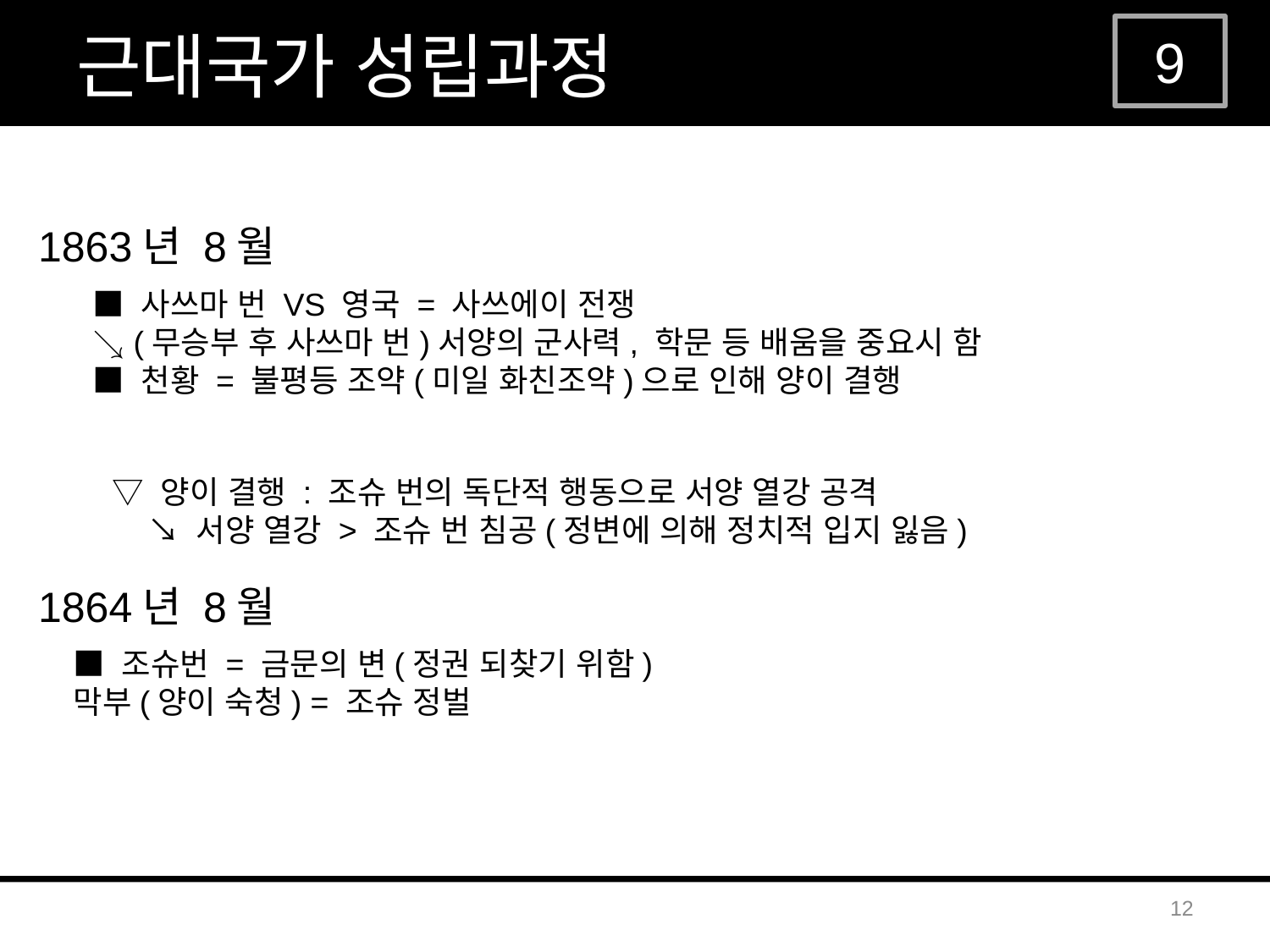

근대국가 성립과정
9
1863년 8월
■ 사쓰마 번 VS 영국 = 사쓰에이 전쟁
↘ (무승부 후 사쓰마 번)서양의 군사력, 학문 등 배움을 중요시 함
■ 천황 = 불평등 조약(미일 화친조약)으로 인해 양이 결행
▽ 양이 결행 : 조슈 번의 독단적 행동으로 서양 열강 공격
    ↘ 서양 열강 > 조슈 번 침공(정변에 의해 정치적 입지 잃음)
1864년 8월
■ 조슈번 = 금문의 변(정권 되찾기 위함)
막부(양이 숙청) = 조슈 정벌

12